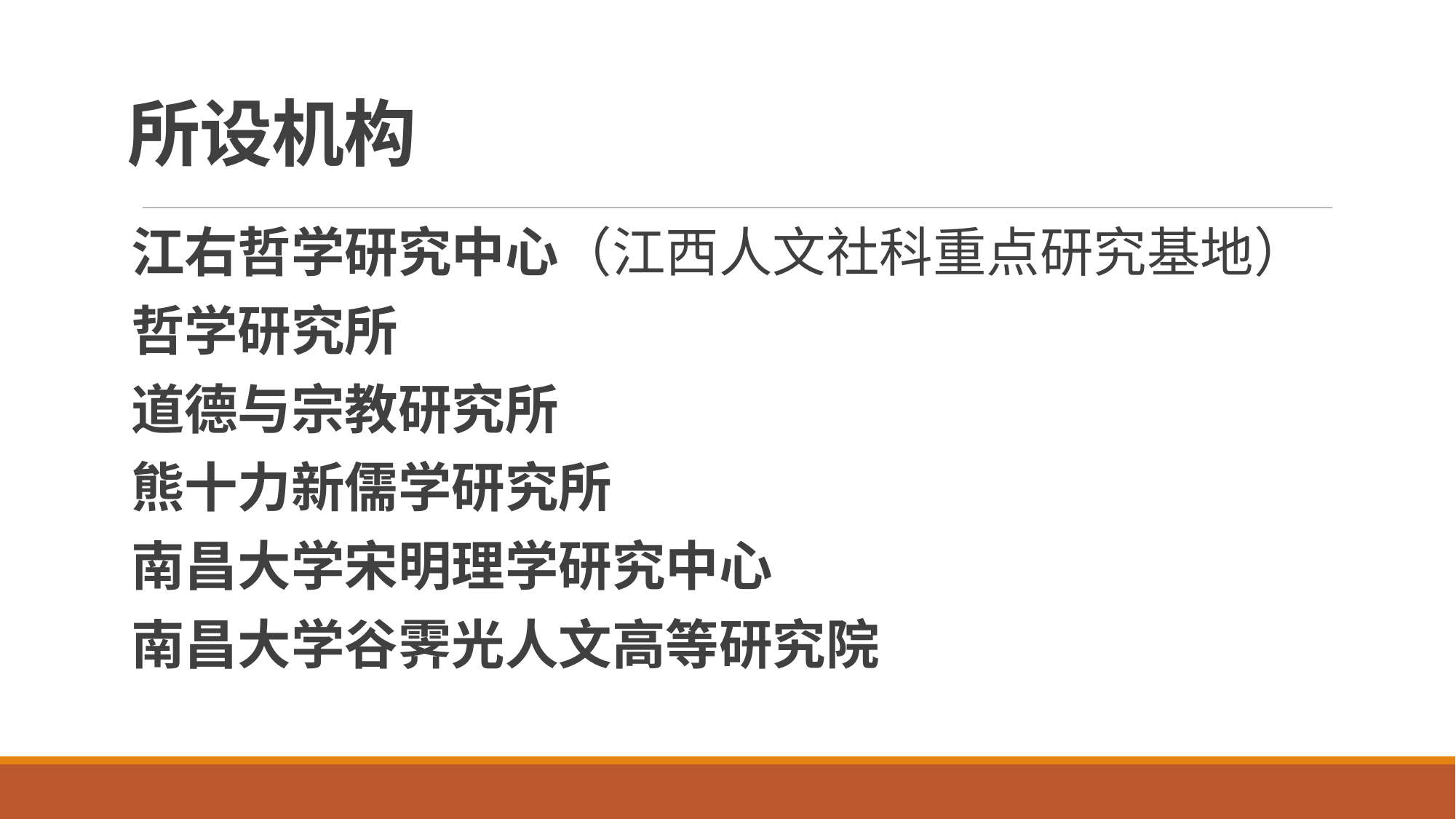

# 所设机构
江右哲学研究中心（江西人文社科重点研究基地）
哲学研究所
道德与宗教研究所
熊十力新儒学研究所
南昌大学宋明理学研究中心
南昌大学谷霁光人文高等研究院